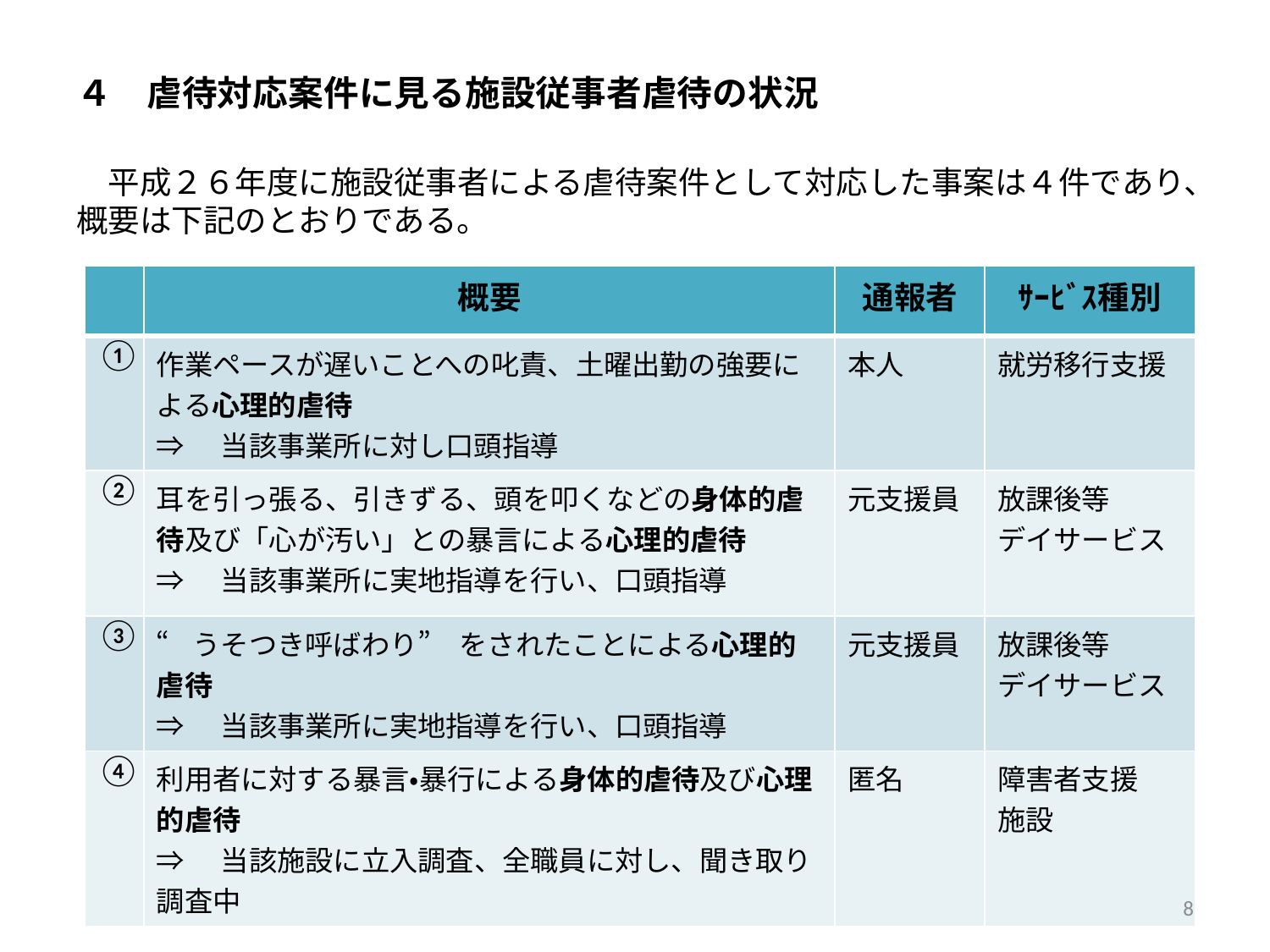

# ４　虐待対応案件に見る施設従事者虐待の状況
　平成２６年度に施設従事者による虐待案件として対応した事案は４件であり、概要は下記のとおりである。

|  | 概要 | 通報者 | ｻｰﾋﾞｽ種別 |
| --- | --- | --- | --- |
| ① | 作業ペースが遅いことへの叱責、土曜出勤の強要による心理的虐待 ⇒　当該事業所に対し口頭指導 | 本人 | 就労移行支援 |
| ② | 耳を引っ張る、引きずる、頭を叩くなどの身体的虐待及び「心が汚い」との暴言による心理的虐待 ⇒　当該事業所に実地指導を行い、口頭指導 | 元支援員 | 放課後等 デイサービス |
| ③ | “うそつき呼ばわり”　をされたことによる心理的虐待 ⇒　当該事業所に実地指導を行い、口頭指導 | 元支援員 | 放課後等 デイサービス |
| ④ | 利用者に対する暴言・暴行による身体的虐待及び心理的虐待　 ⇒　当該施設に立入調査、全職員に対し、聞き取り調査中 | 匿名 | 障害者支援 施設 |
8